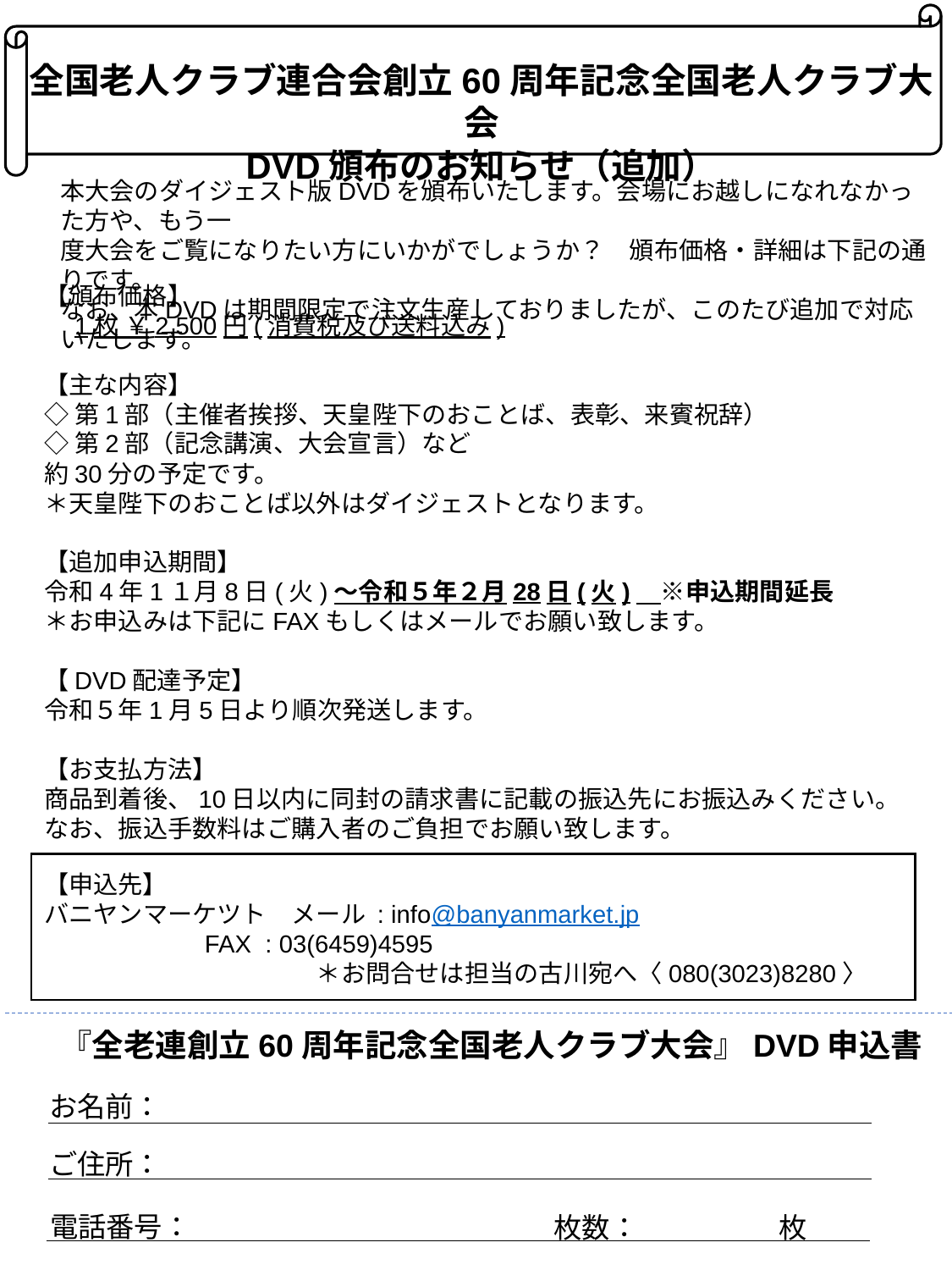

全国老人クラブ連合会創立60周年記念全国老人クラブ大会
DVD頒布のお知らせ（追加）
本大会のダイジェスト版DVDを頒布いたします。会場にお越しになれなかった方や、もう一
度大会をご覧になりたい方にいかがでしょうか？　頒布価格・詳細は下記の通りです。
なお、本DVDは期間限定で注文生産しておりましたが、このたび追加で対応いたします。
【頒布価格】
　1枚 ￥2,500円(消費税及び送料込み)

【主な内容】
◇第1部（主催者挨拶、天皇陛下のおことば、表彰、来賓祝辞）
◇第2部（記念講演、大会宣言）など
約30分の予定です。
＊天皇陛下のおことば以外はダイジェストとなります。

【追加申込期間】
令和4年1１月8日(火)～令和５年２月28日(火)　※申込期間延長
＊お申込みは下記にFAXもしくはメールでお願い致します。

【DVD配達予定】
令和５年1月5日より順次発送します。

【お支払方法】
商品到着後、10日以内に同封の請求書に記載の振込先にお振込みください。
なお、振込手数料はご購入者のご負担でお願い致します。

【申込先】
バニヤンマーケツト　メール : info@banyanmarket.jp
                       FAX  : 03(6459)4595
　　　　　　　　　　　＊お問合せは担当の古川宛へ〈080(3023)8280〉
『全老連創立60周年記念全国老人クラブ大会』DVD申込書
お名前：
ご住所：
電話番号：
枚数：　　　　　枚